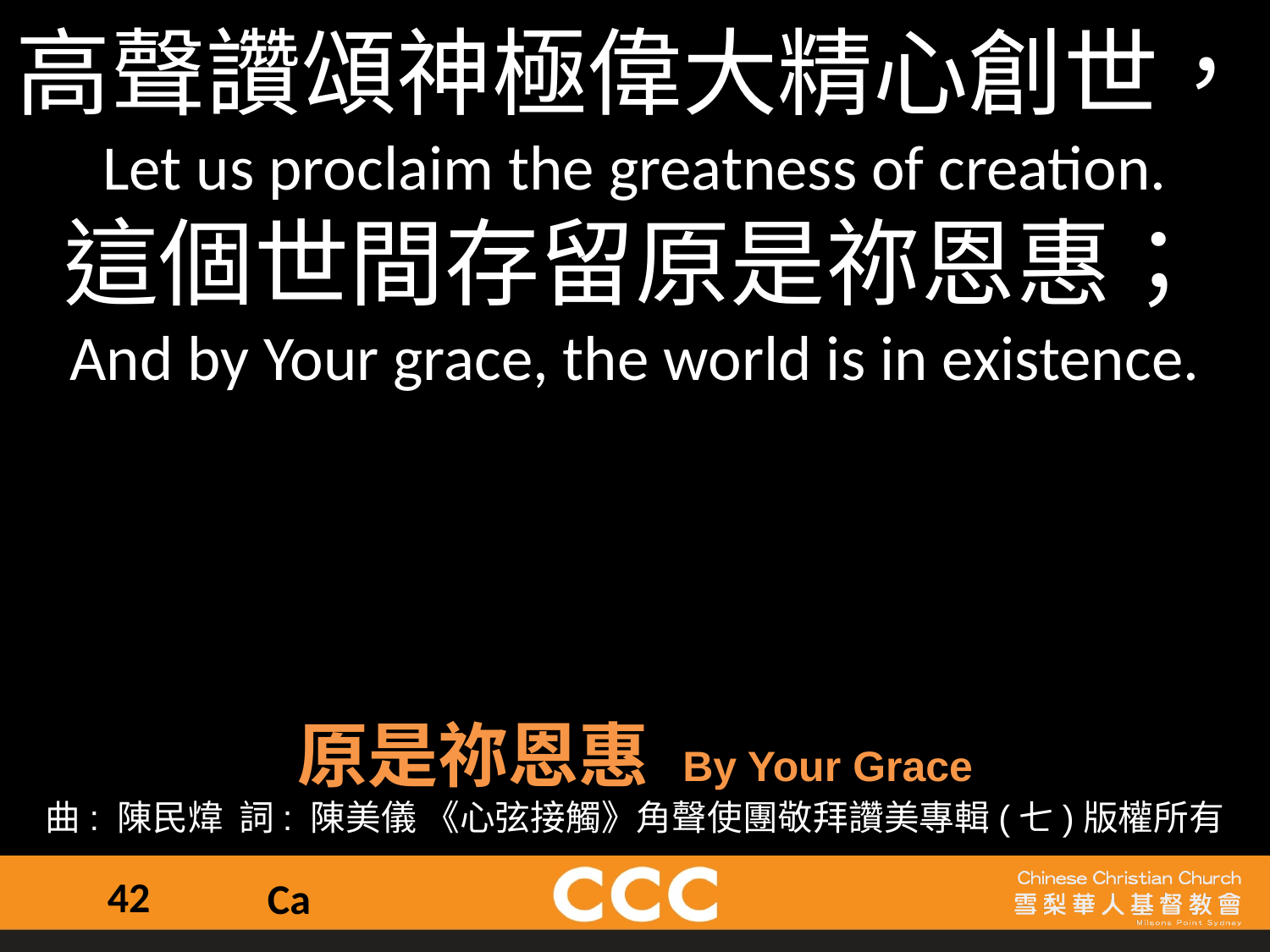

高聲讚頌神極偉大精心創世，
Let us proclaim the greatness of creation.
這個世間存留原是祢恩惠；
And by Your grace, the world is in existence.
原是祢恩惠 By Your Grace
曲: 陳民煒  詞: 陳美儀 《心弦接觸》角聲使團敬拜讚美專輯(七)版權所有
42
Ca